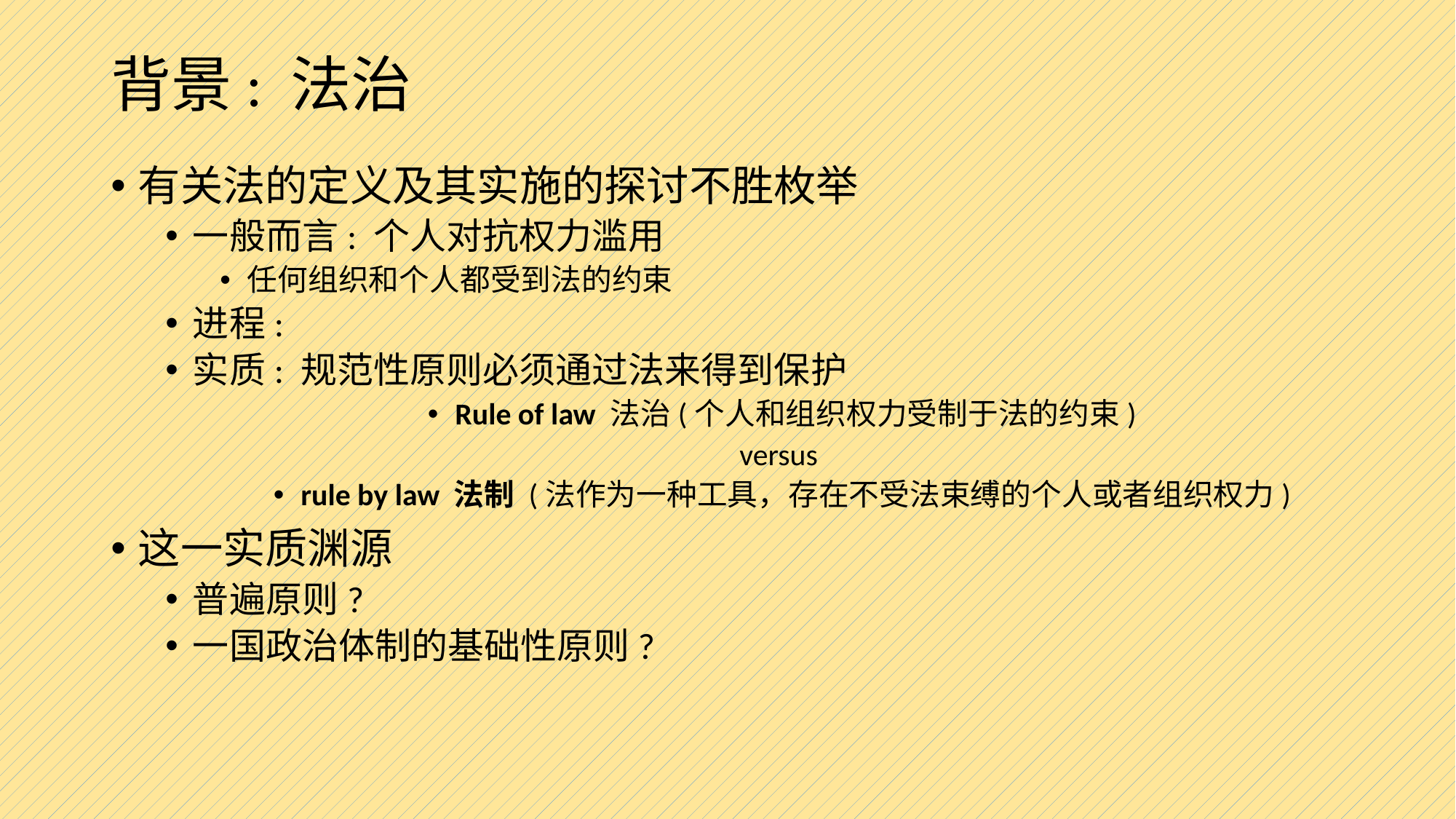

# 背景: 法治
有关法的定义及其实施的探讨不胜枚举
一般而言: 个人对抗权力滥用
任何组织和个人都受到法的约束
进程:
实质: 规范性原则必须通过法来得到保护
Rule of law 法治(个人和组织权力受制于法的约束)
versus
rule by law 法制 (法作为一种工具，存在不受法束缚的个人或者组织权力)
这一实质渊源
普遍原则?
一国政治体制的基础性原则?